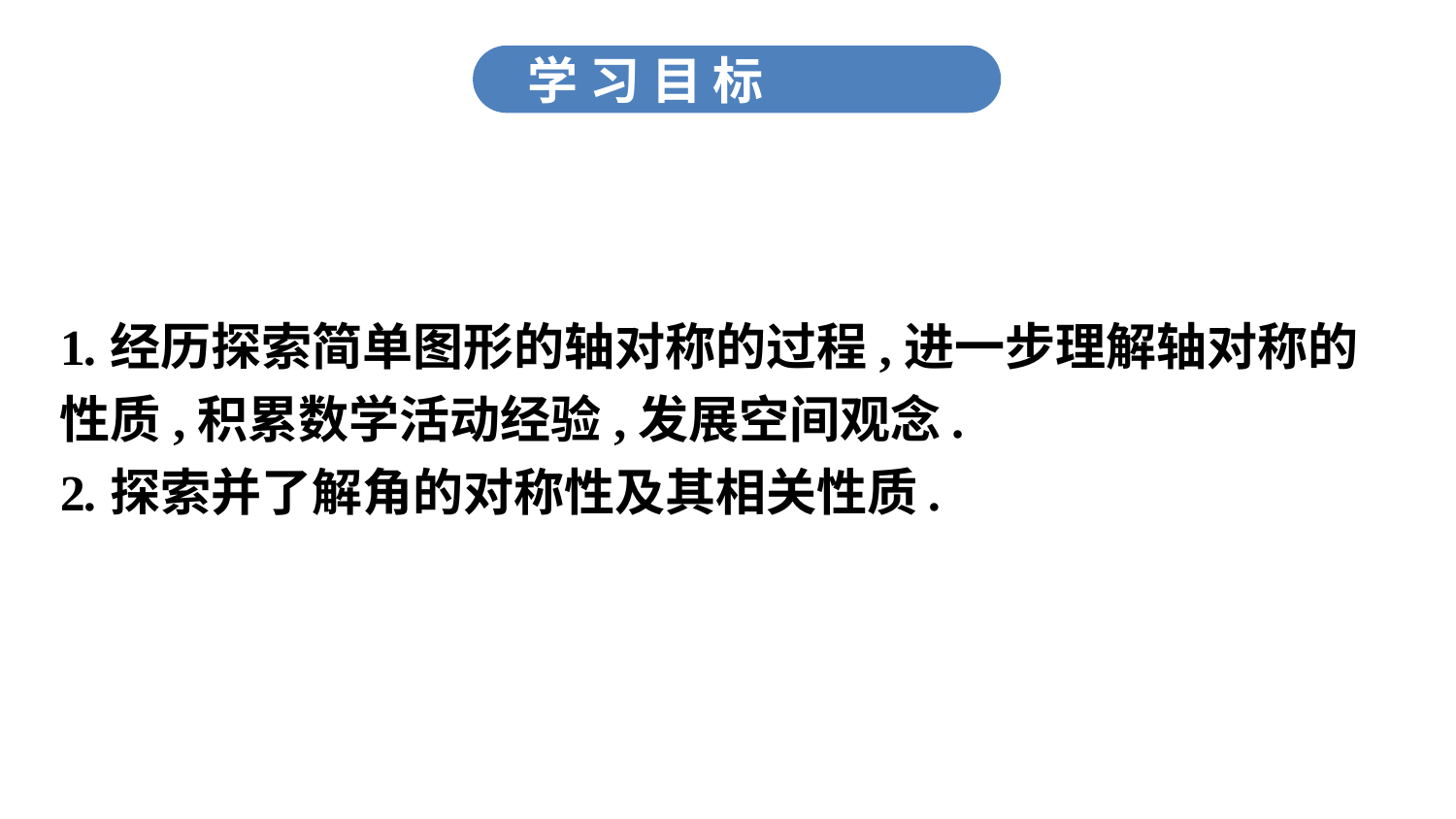

学 习 目 标
1.经历探索简单图形的轴对称的过程,进一步理解轴对称的性质,积累数学活动经验,发展空间观念.
2.探索并了解角的对称性及其相关性质.